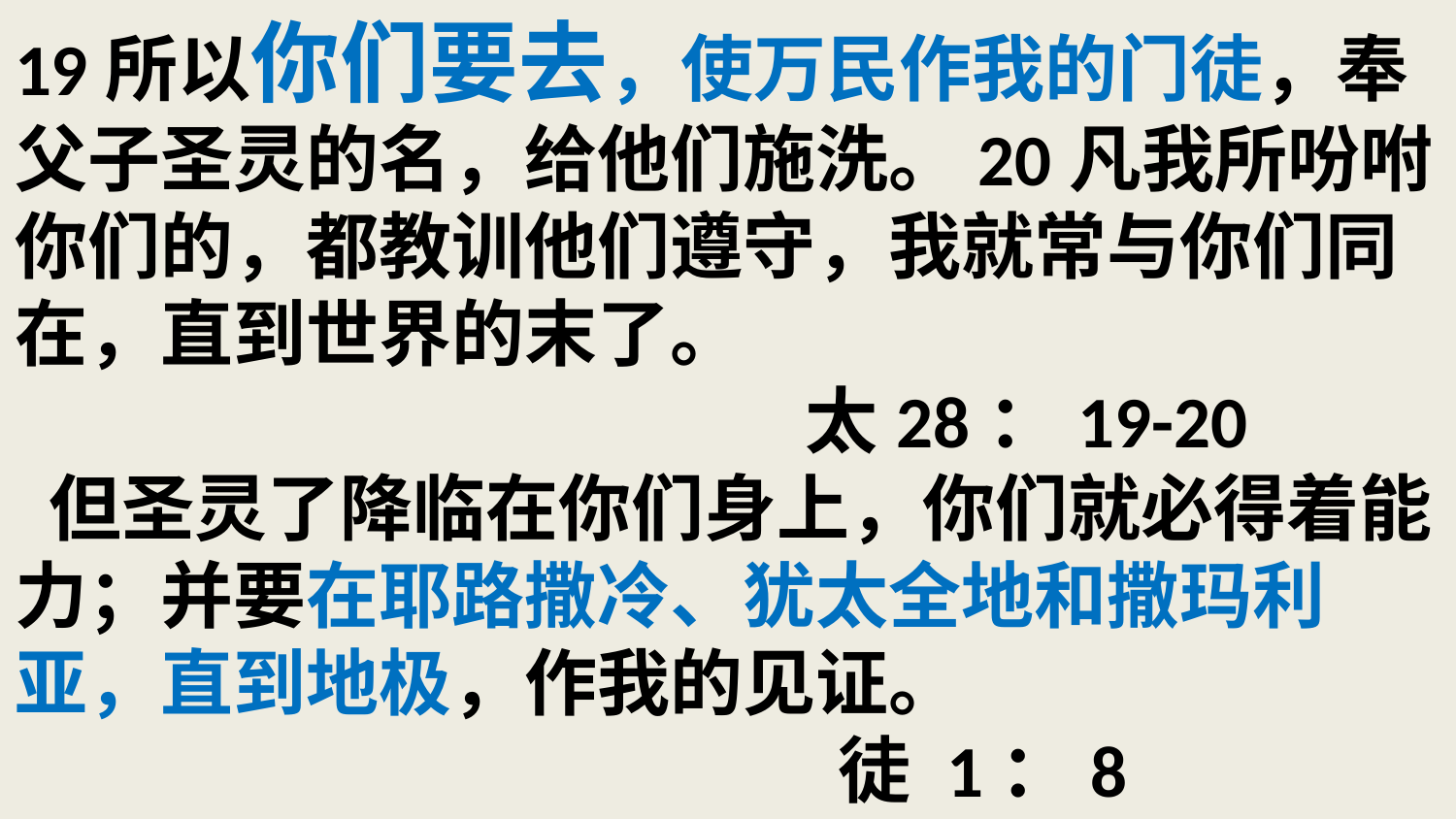

# 19所以你们要去，使万民作我的门徒，奉父子圣灵的名，给他们施洗。20凡我所吩咐你们的，都教训他们遵守，我就常与你们同在，直到世界的末了。 太28：19-20 但圣灵了降临在你们身上，你们就必得着能力；并要在耶路撒冷、犹太全地和撒玛利亚，直到地极，作我的见证。 徒 1：8